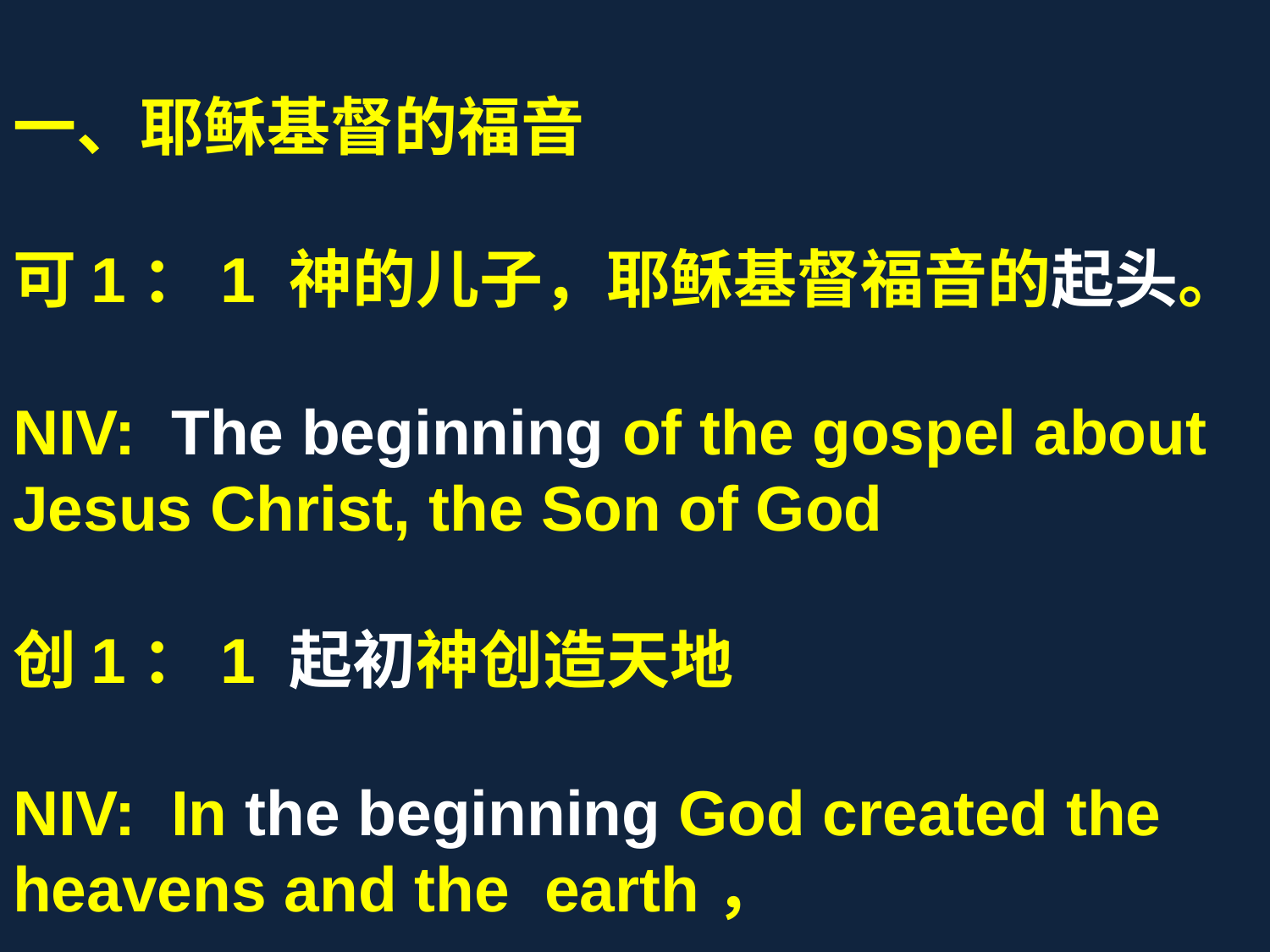

一、耶稣基督的福音
可1：1 神的儿子，耶稣基督福音的起头。
NIV:  The beginning of the gospel about Jesus Christ, the Son of God
创1：1 起初神创造天地
NIV:  In the beginning God created the heavens and the  earth，